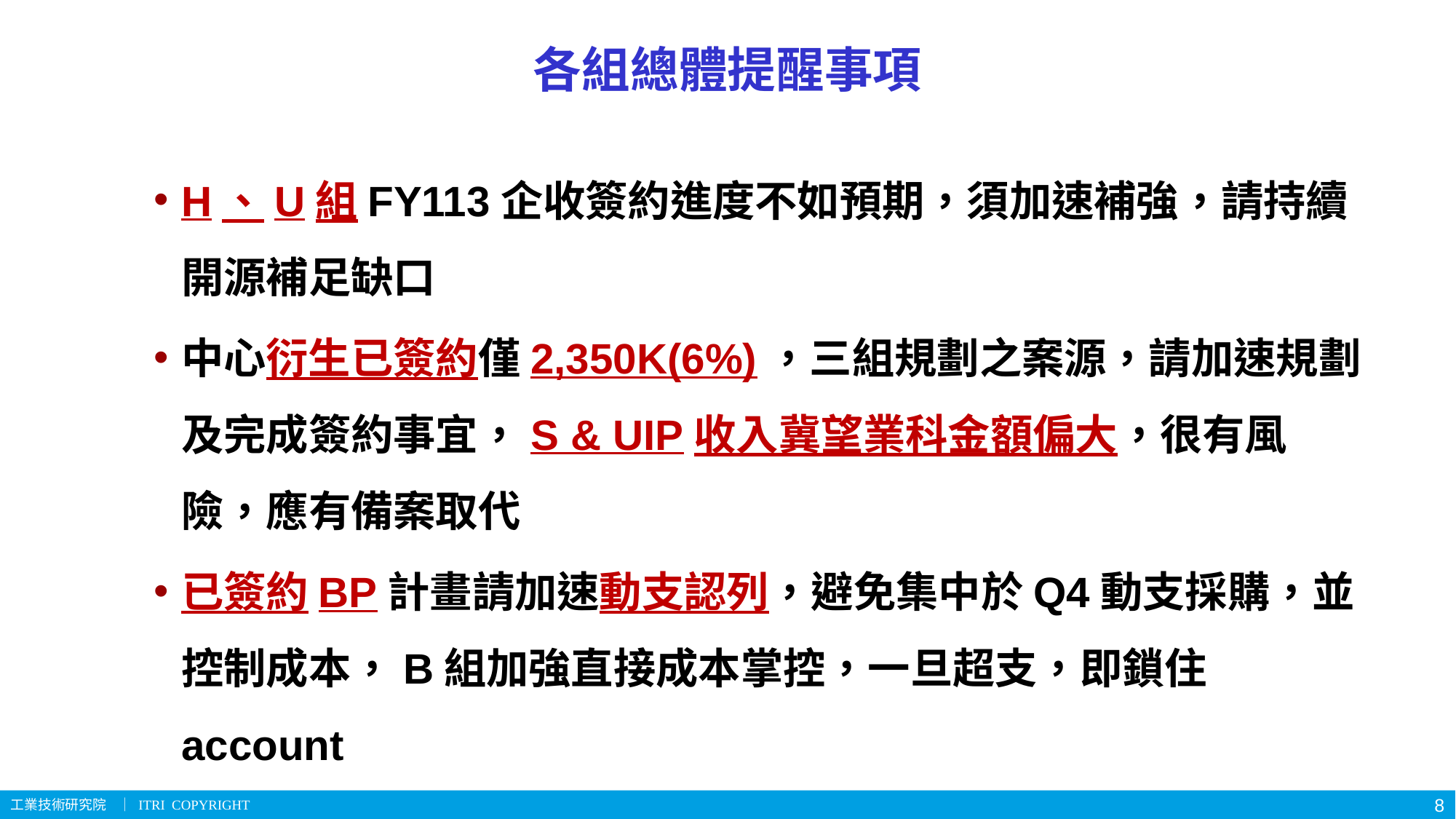

# 各組總體提醒事項
H、U組FY113企收簽約進度不如預期，須加速補強，請持續開源補足缺口
中心衍生已簽約僅2,350K(6%)，三組規劃之案源，請加速規劃及完成簽約事宜，S & UIP收入冀望業科金額偏大，很有風險，應有備案取代
已簽約BP計畫請加速動支認列，避免集中於Q4動支採購，並控制成本，B組加強直接成本掌控，一旦超支，即鎖住account